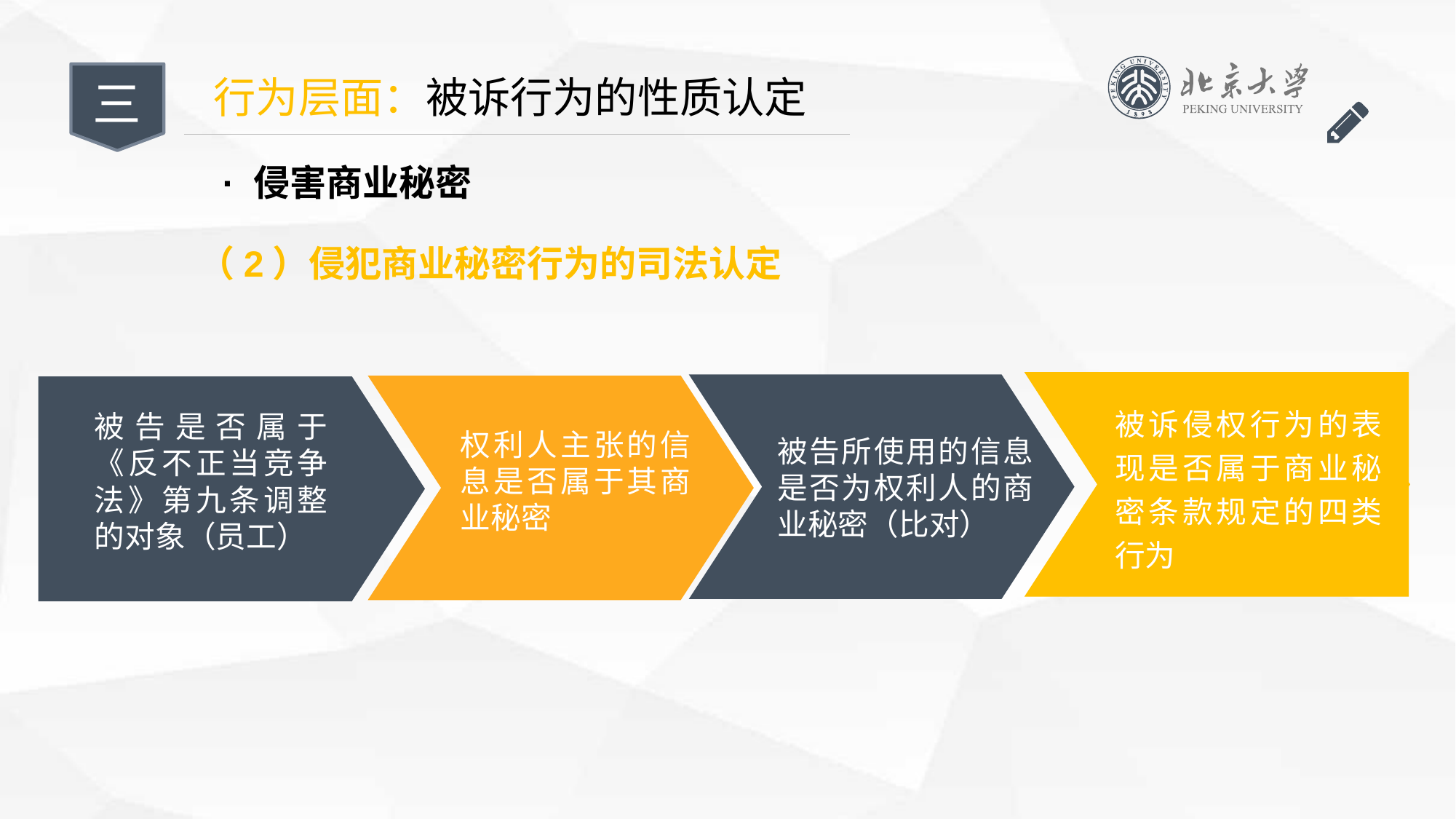

三
行为层面：被诉行为的性质认定
· 侵害商业秘密
（2）侵犯商业秘密行为的司法认定

被诉侵权行为的表现是否属于商业秘密条款规定的四类行为

被告所使用的信息是否为权利人的商业秘密（比对）

权利人主张的信息是否属于其商业秘密

被告是否属于《反不正当竞争法》第九条调整的对象（员工）